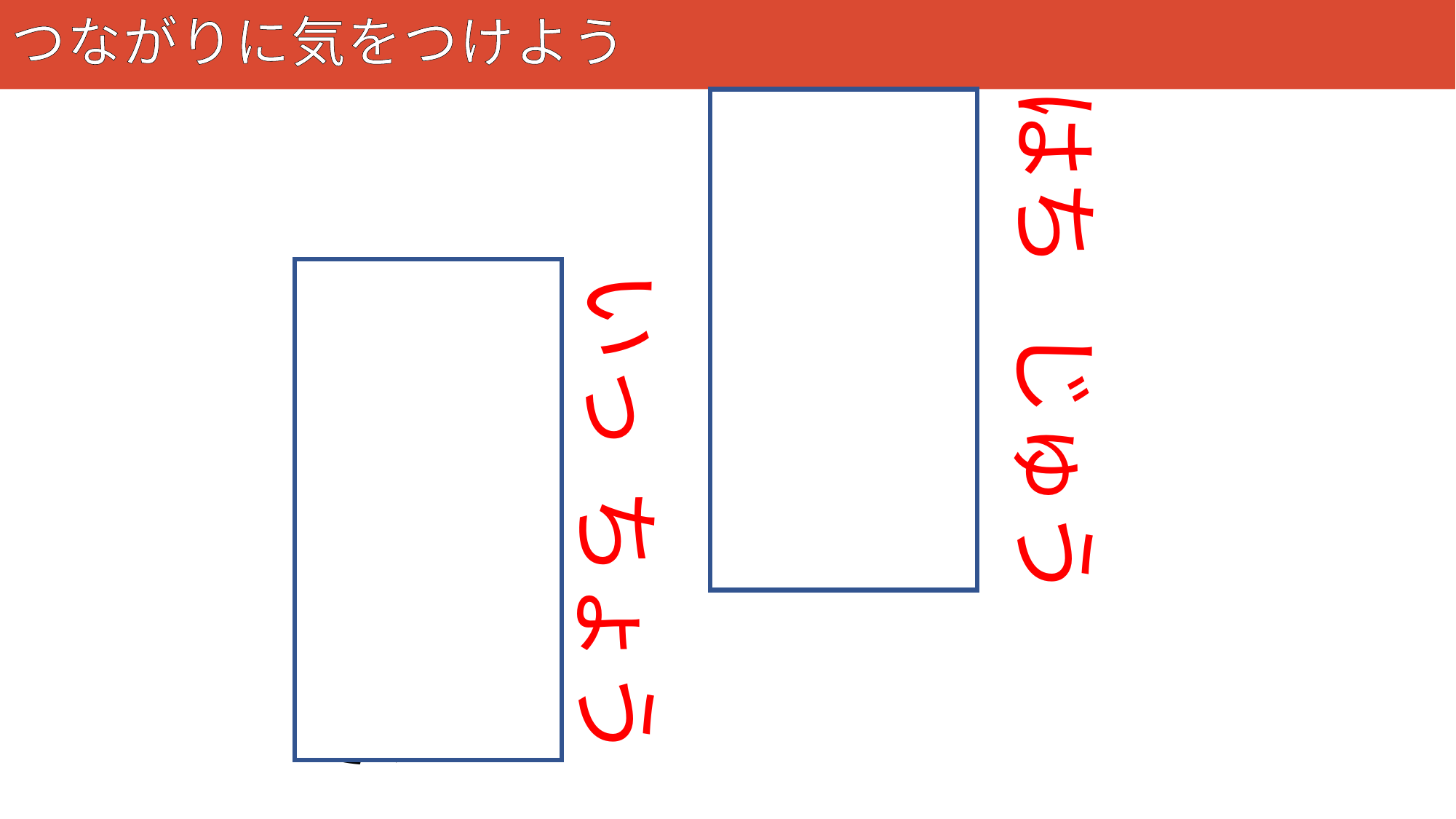

# つながりに気をつけよう
93
はち
八十

一兆
いっ

じゅう
ちょう